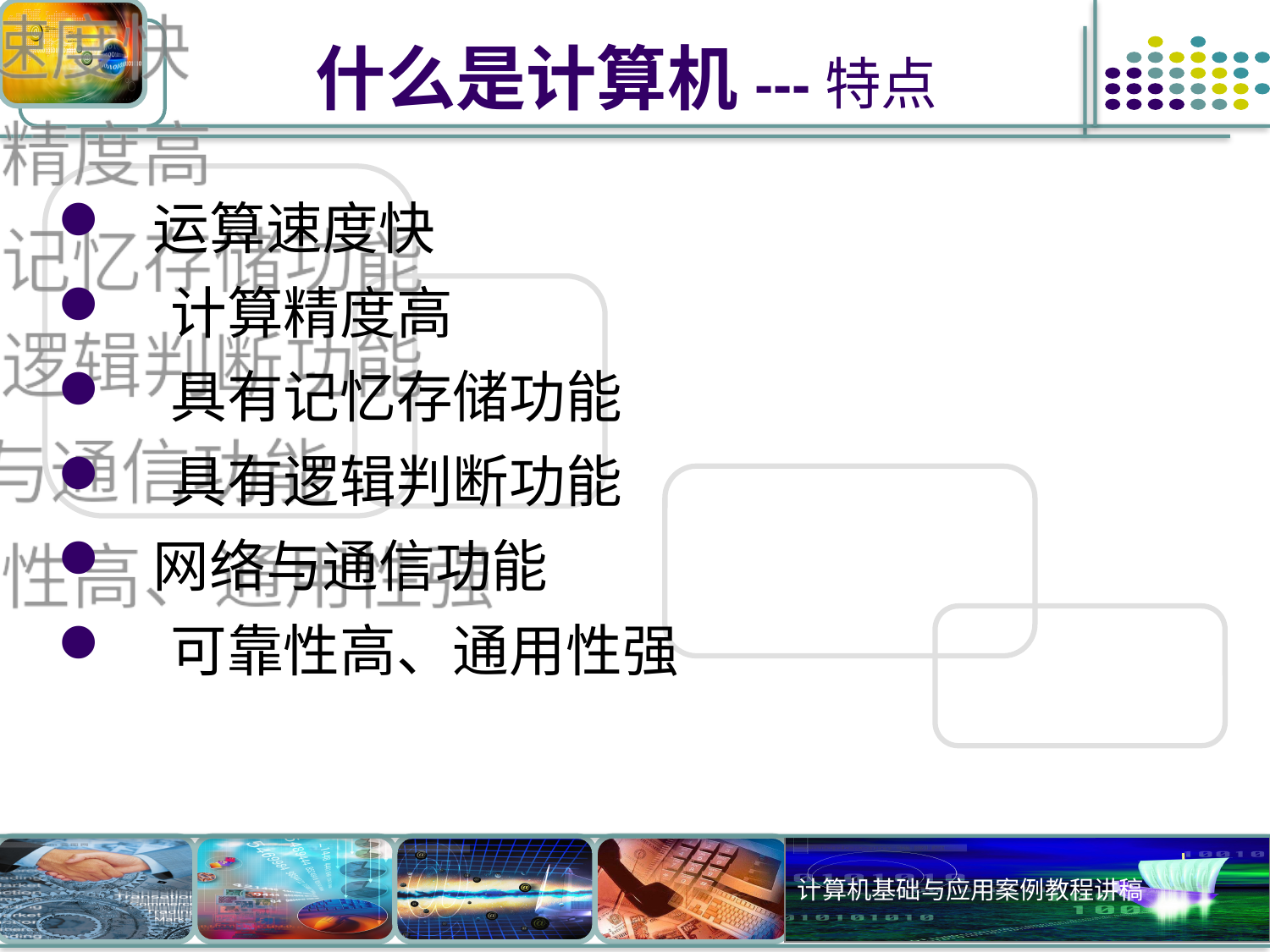

# 什么是计算机---特点
  运算速度快
　计算精度高
　具有记忆存储功能
　具有逻辑判断功能
  网络与通信功能
　可靠性高、通用性强